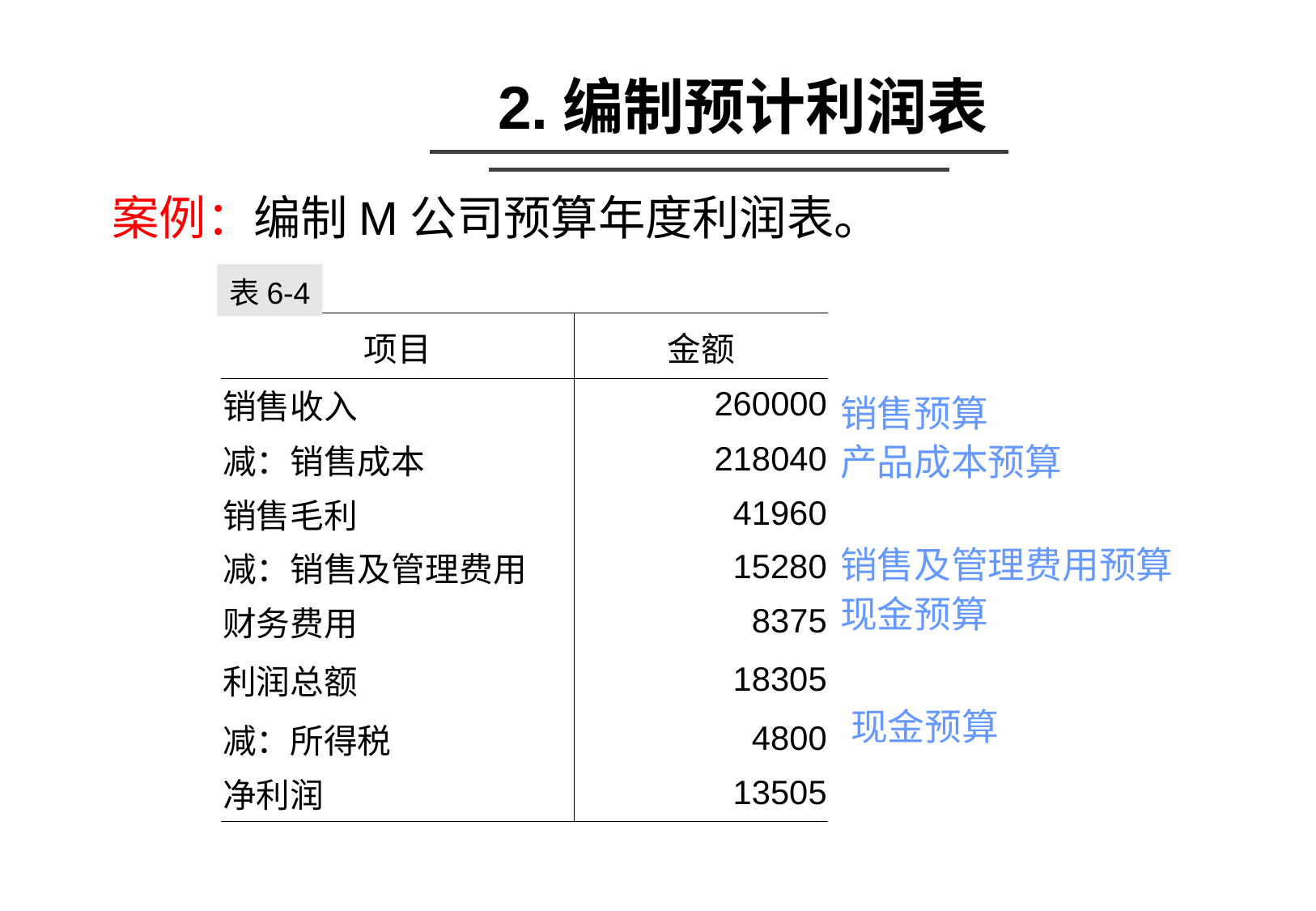

2.编制预计利润表
案例：编制M公司预算年度利润表。
表6-4
| 项目 | 金额 |
| --- | --- |
| 销售收入 | 260000 |
| 减：销售成本 | 218040 |
| 销售毛利 | 41960 |
| 减：销售及管理费用 | 15280 |
| 财务费用 | 8375 |
| 利润总额 | 18305 |
| 减：所得税 | 4800 |
| 净利润 | 13505 |
销售预算
产品成本预算
销售及管理费用预算
现金预算
现金预算